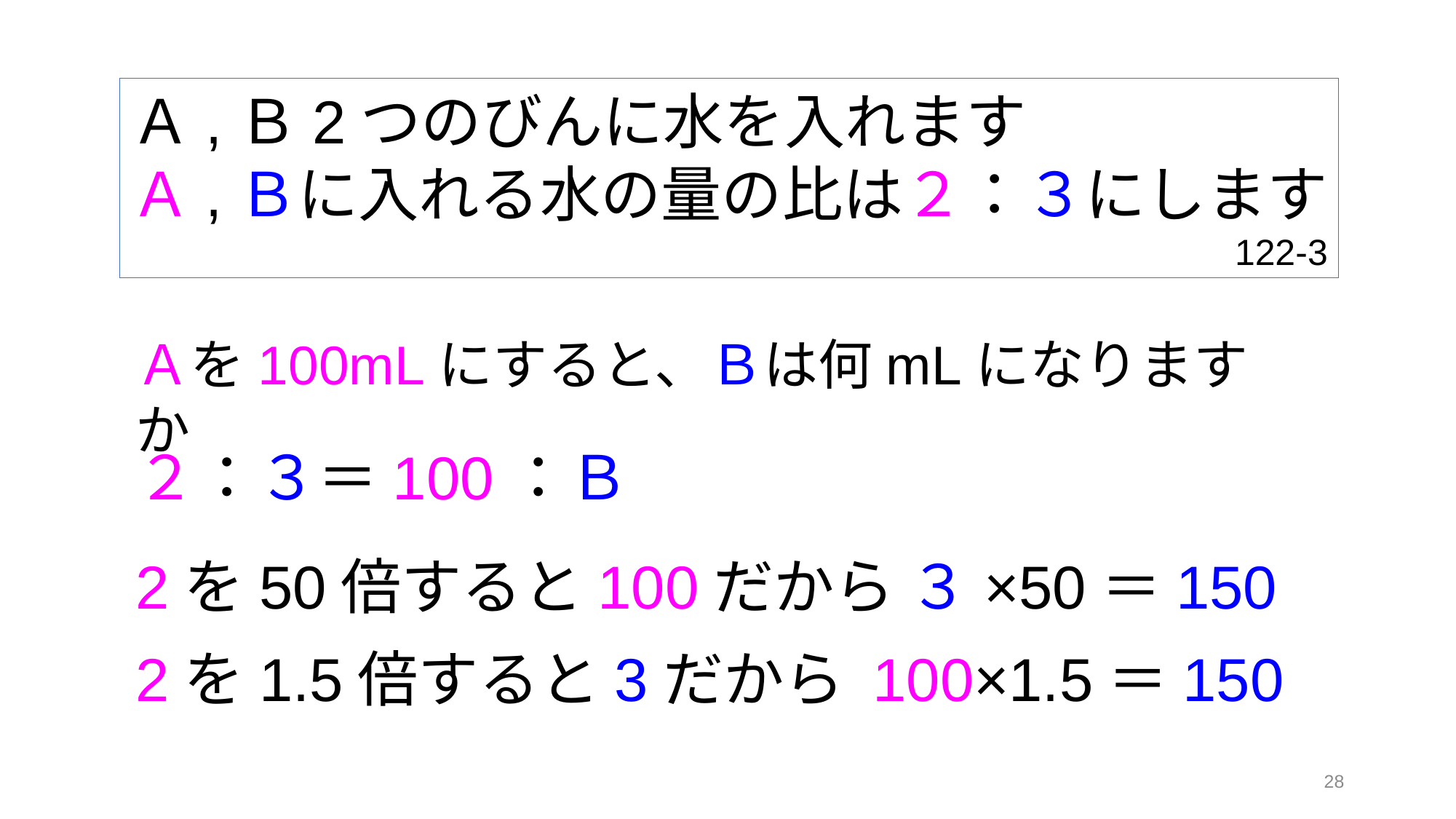

Ａ,Ｂ2つのびんに水を入れます
Ａ,Ｂに入れる水の量の比は２：３にします
122-3
Ａを100mLにすると、Ｂは何mLになりますか
２：３＝100：Ｂ
2を50倍すると100だから ３×50＝150
2を1.5倍すると3だから 100×1.5＝150
28